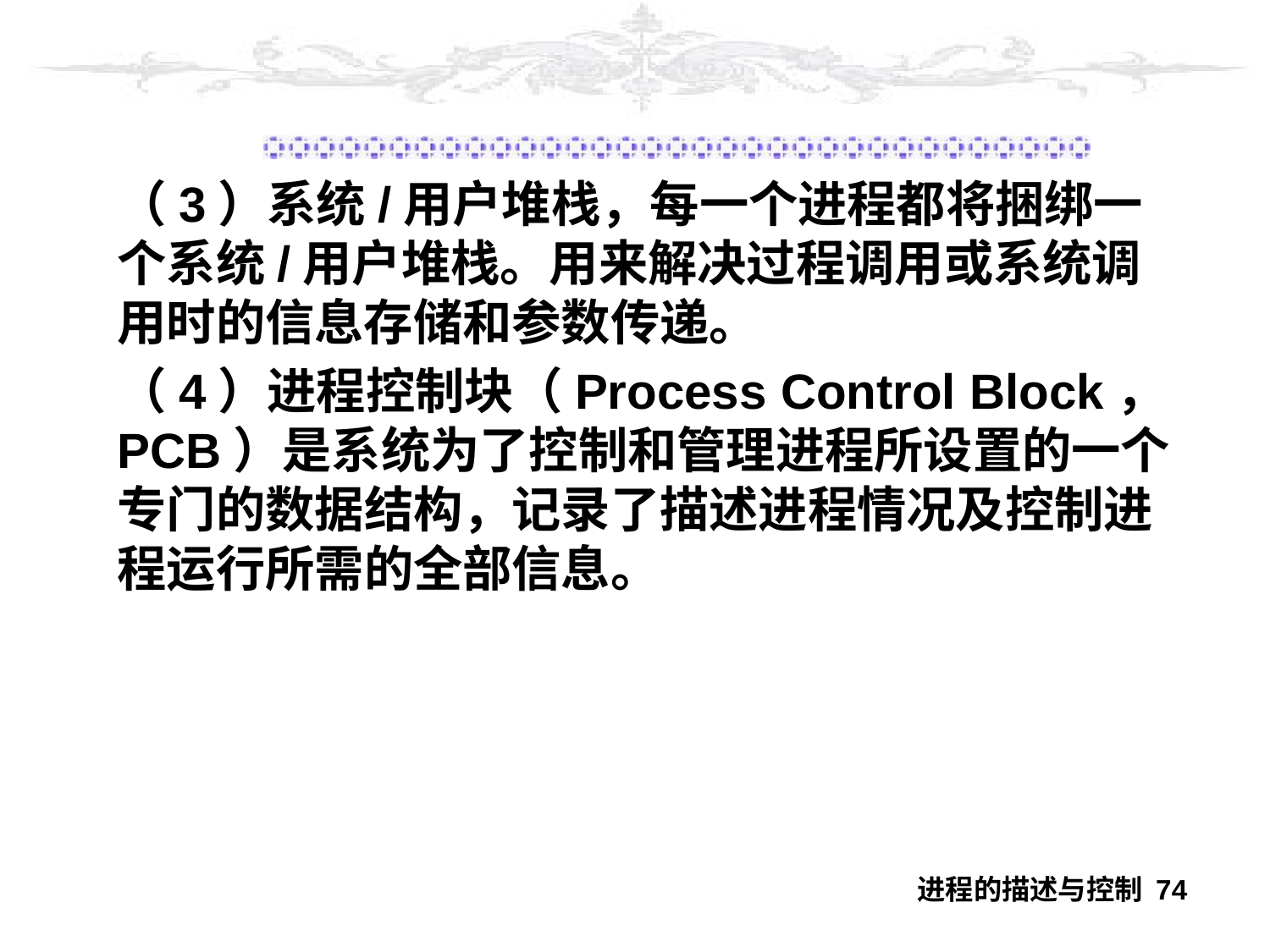

#
（3）系统/用户堆栈，每一个进程都将捆绑一个系统/用户堆栈。用来解决过程调用或系统调用时的信息存储和参数传递。
（4）进程控制块（Process Control Block，PCB）是系统为了控制和管理进程所设置的一个专门的数据结构，记录了描述进程情况及控制进程运行所需的全部信息。